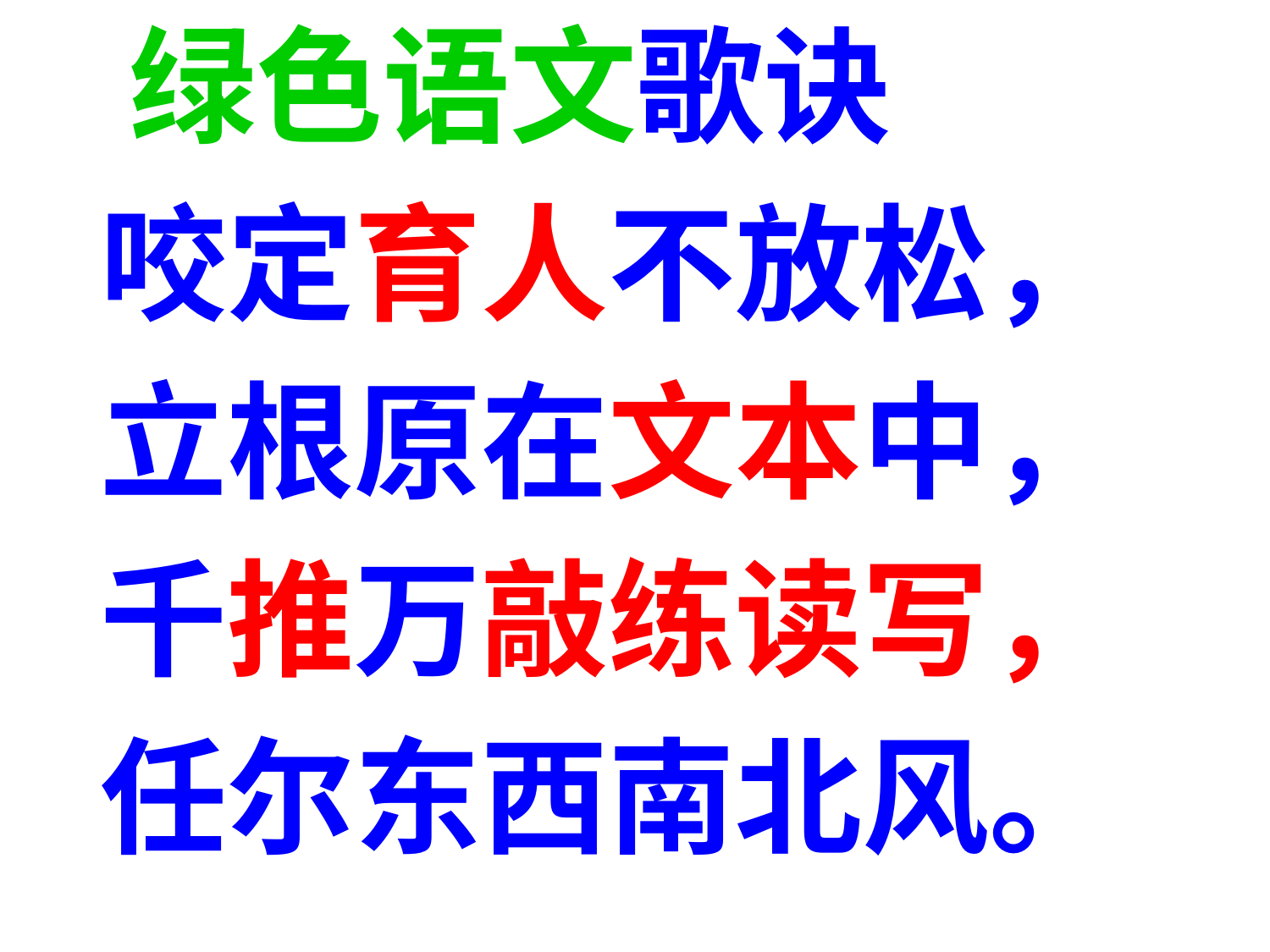

绿色语文歌诀
  咬定育人不放松，
  立根原在文本中，
  千推万敲练读写，
  任尔东西南北风。